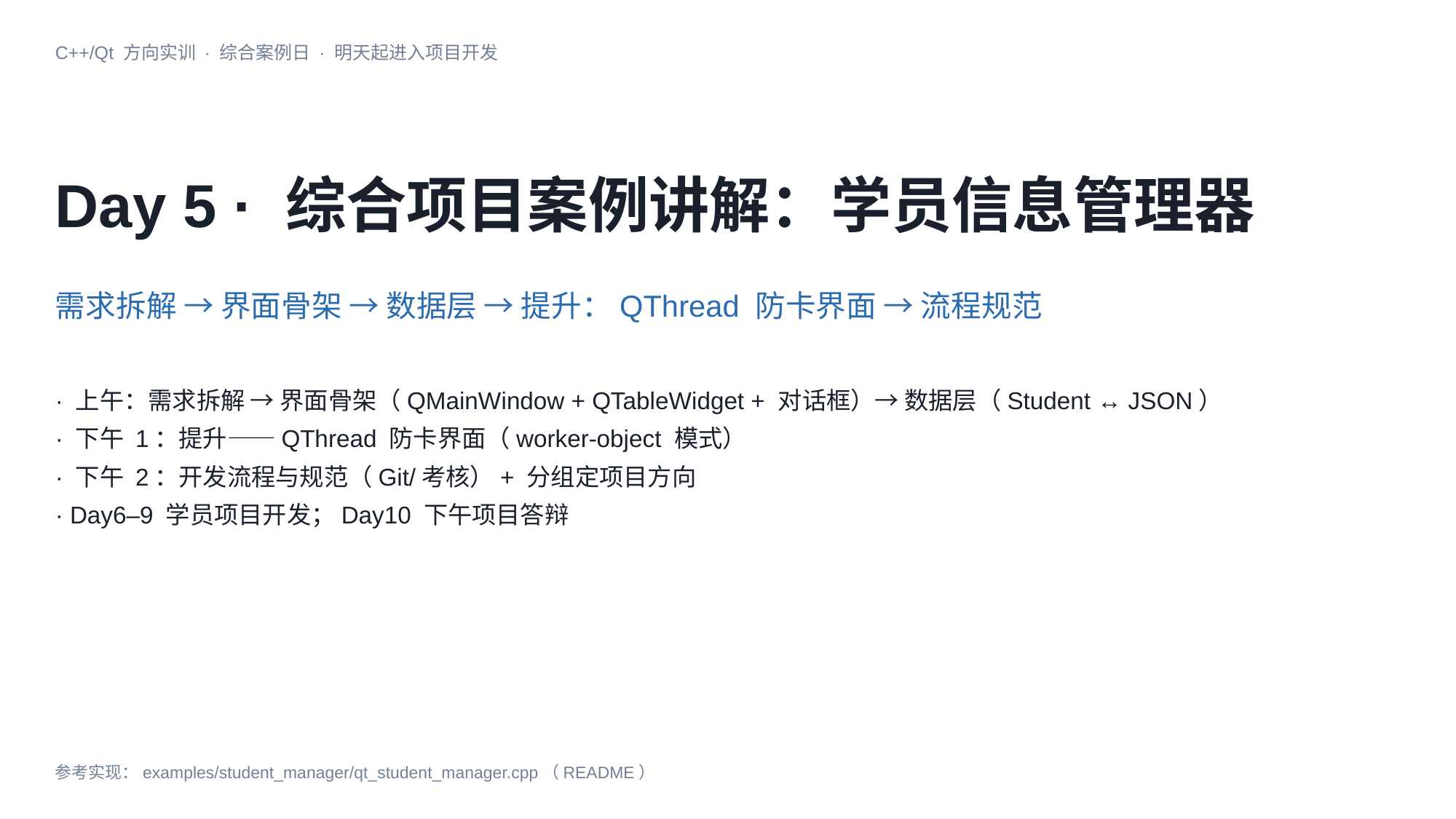

C++/Qt 方向实训 · 综合案例日 · 明天起进入项目开发
Day 5 · 综合项目案例讲解：学员信息管理器
需求拆解 → 界面骨架 → 数据层 → 提升：QThread 防卡界面 → 流程规范
· 上午：需求拆解 → 界面骨架（QMainWindow + QTableWidget + 对话框）→ 数据层（Student ↔ JSON）
· 下午 1：提升——QThread 防卡界面（worker-object 模式）
· 下午 2：开发流程与规范（Git/考核）+ 分组定项目方向
· Day6–9 学员项目开发；Day10 下午项目答辩
参考实现：examples/student_manager/qt_student_manager.cpp（README）